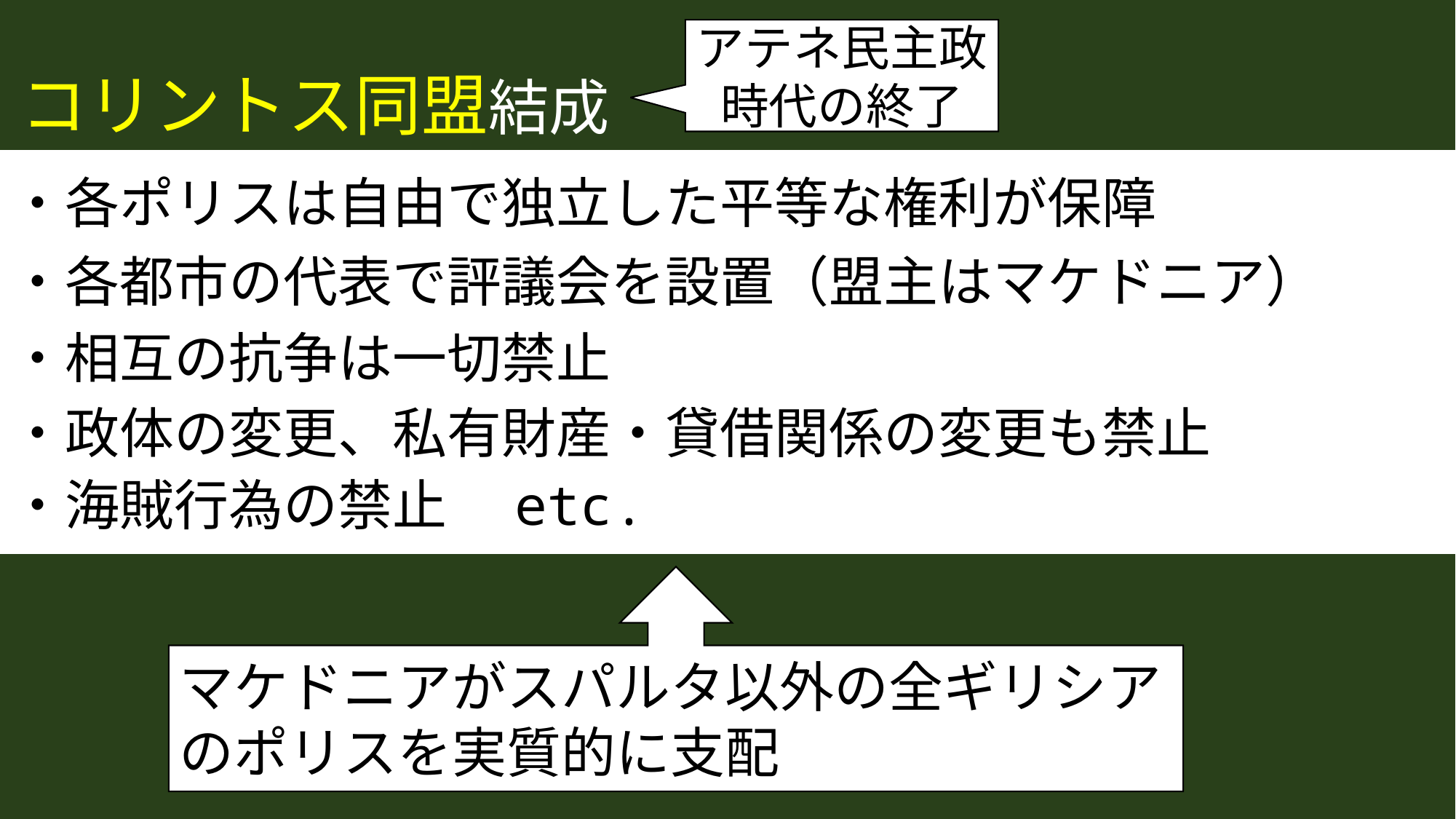

アテネ民主政
時代の終了
コリントス同盟結成

・各ポリスは自由で独立した平等な権利が保障
・各都市の代表で評議会を設置（盟主はマケドニア）
・相互の抗争は一切禁止
・政体の変更、私有財産・貸借関係の変更も禁止
・海賊行為の禁止　etc.
マケドニアがスパルタ以外の全ギリシアのポリスを実質的に支配